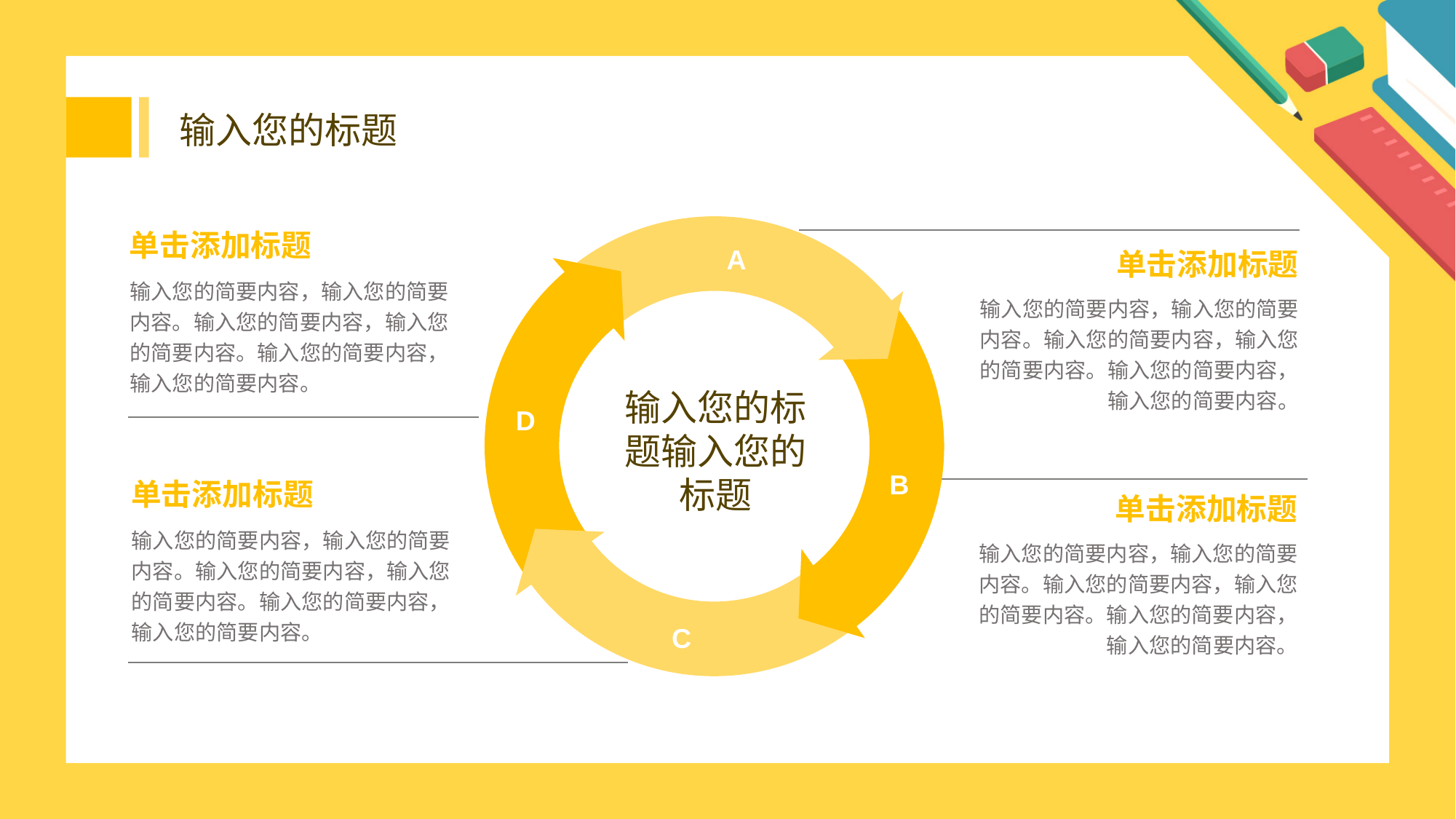

输入您的标题

A

D
20%
B

C

输入您的标题输入您的标题
单击添加标题
输入您的简要内容，输入您的简要内容。输入您的简要内容，输入您的简要内容。输入您的简要内容，输入您的简要内容。
单击添加标题
输入您的简要内容，输入您的简要内容。输入您的简要内容，输入您的简要内容。输入您的简要内容，输入您的简要内容。
单击添加标题
输入您的简要内容，输入您的简要内容。输入您的简要内容，输入您的简要内容。输入您的简要内容，输入您的简要内容。
单击添加标题
输入您的简要内容，输入您的简要内容。输入您的简要内容，输入您的简要内容。输入您的简要内容，输入您的简要内容。